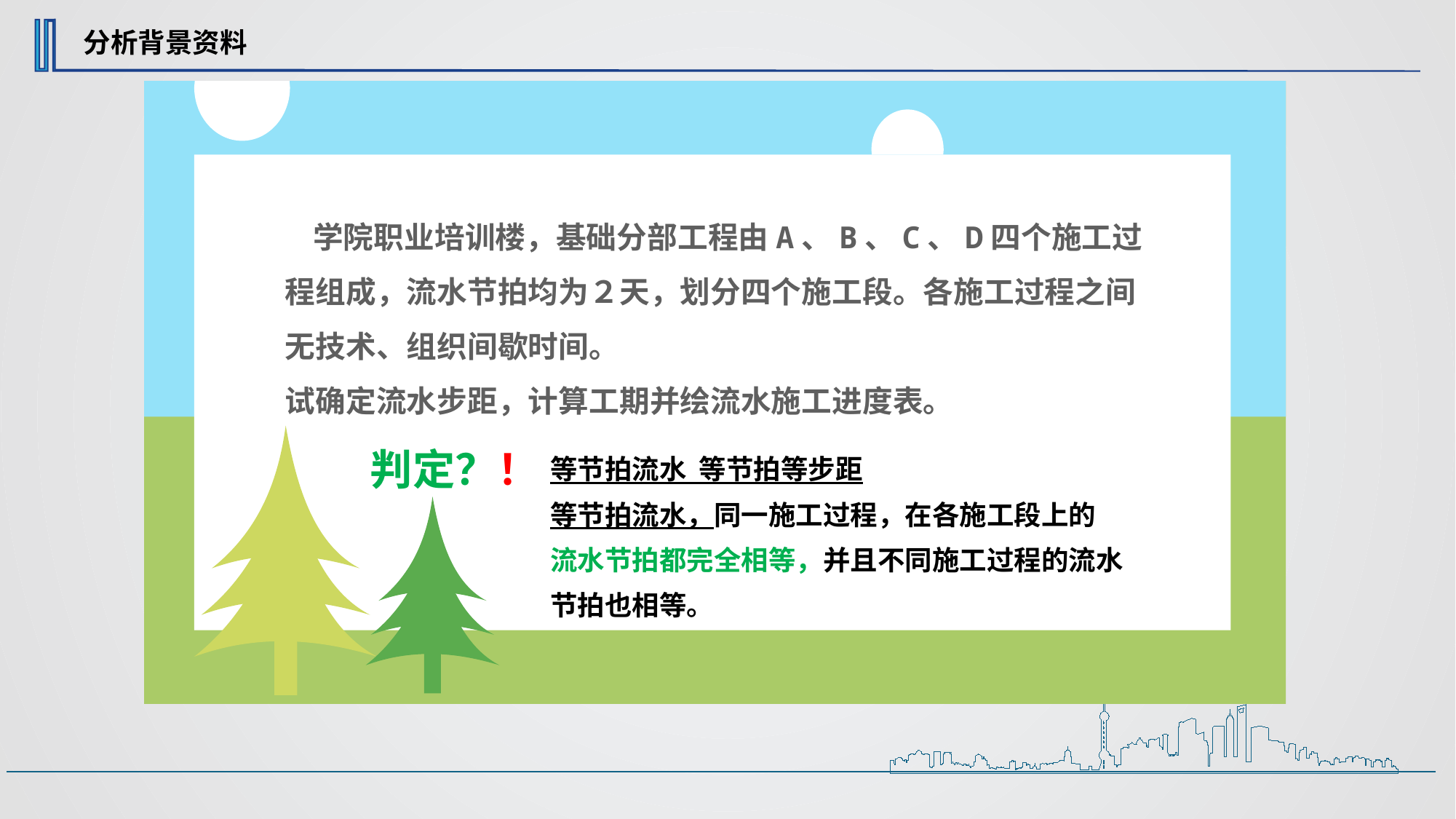

分析背景资料

   学院职业培训楼，基础分部工程由A、B、C、D四个施工过程组成，流水节拍均为２天，划分四个施工段。各施工过程之间无技术、组织间歇时间。
试确定流水步距，计算工期并绘流水施工进度表。
判定？！
等节拍流水  等节拍等步距
等节拍流水，同一施工过程，在各施工段上的
流水节拍都完全相等，并且不同施工过程的流水
节拍也相等。